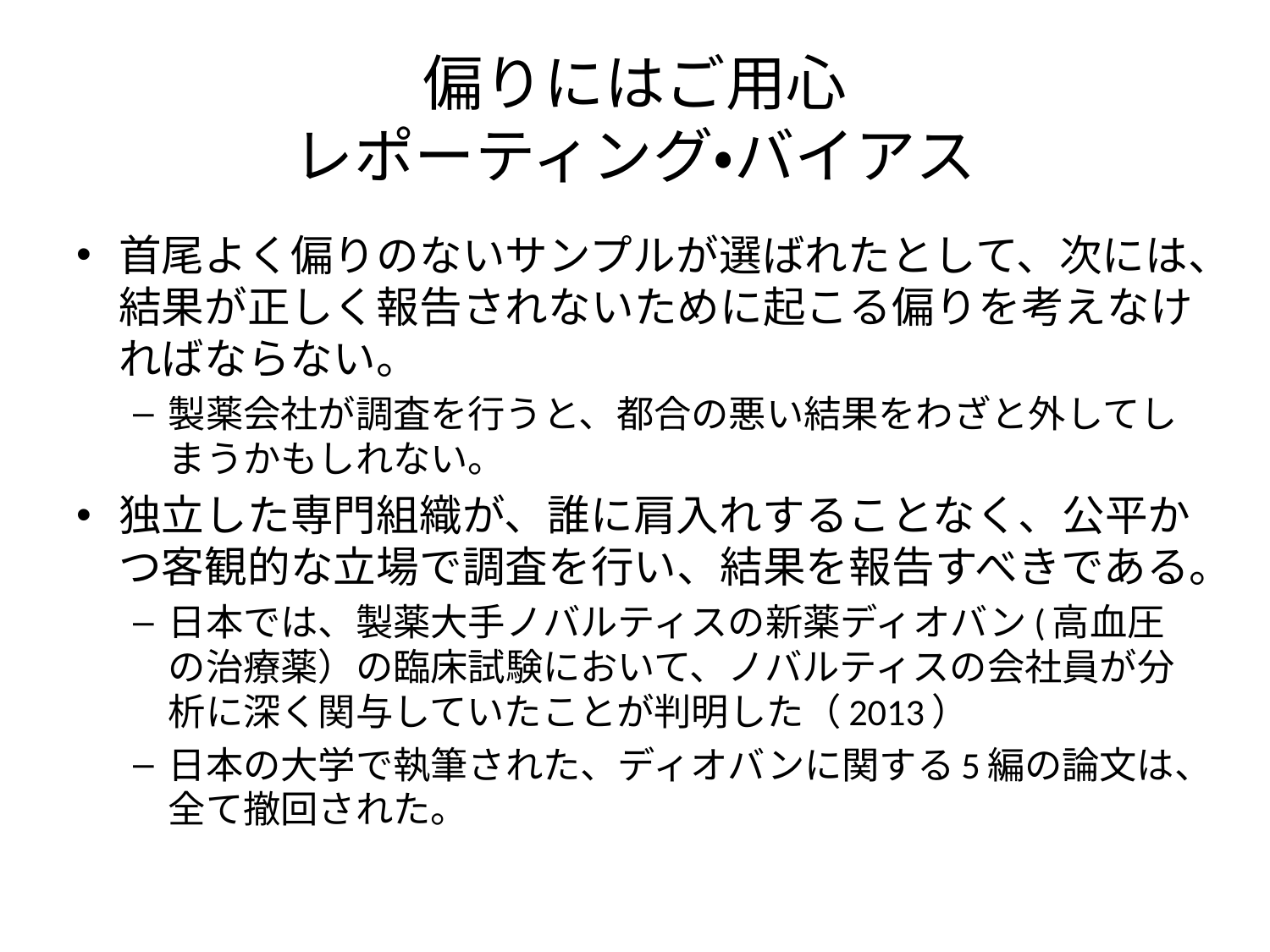

# 偏りにはご用心 レポーティング・バイアス
首尾よく偏りのないサンプルが選ばれたとして、次には、結果が正しく報告されないために起こる偏りを考えなければならない。
製薬会社が調査を行うと、都合の悪い結果をわざと外してしまうかもしれない。
独立した専門組織が、誰に肩入れすることなく、公平かつ客観的な立場で調査を行い、結果を報告すべきである。
日本では、製薬大手ノバルティスの新薬ディオバン(高血圧の治療薬）の臨床試験において、ノバルティスの会社員が分析に深く関与していたことが判明した（2013）
日本の大学で執筆された、ディオバンに関する5編の論文は、全て撤回された。